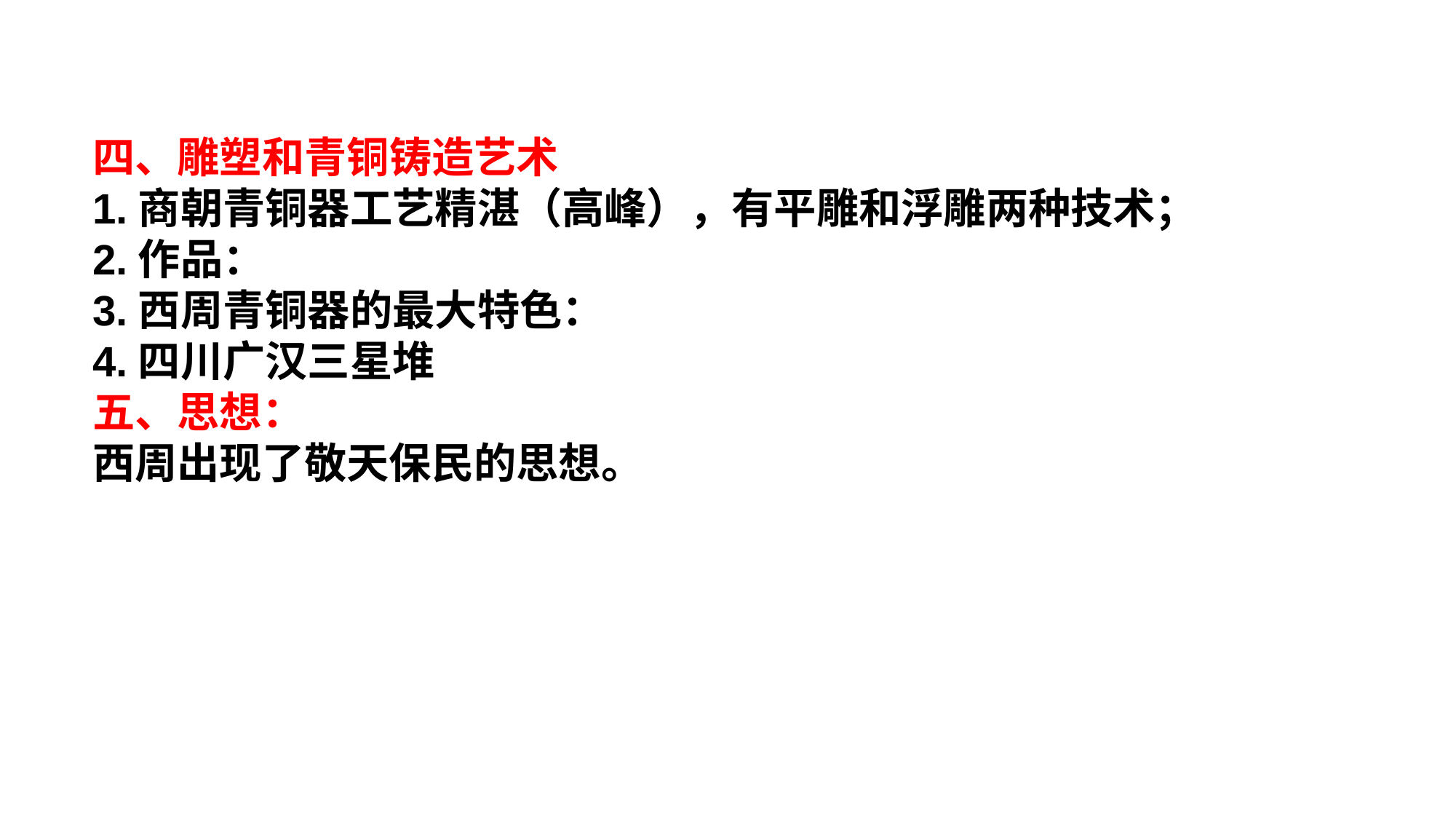

四、雕塑和青铜铸造艺术
1.商朝青铜器工艺精湛（高峰），有平雕和浮雕两种技术；
2.作品：
3.西周青铜器的最大特色：
4.四川广汉三星堆
五、思想：
西周出现了敬天保民的思想。